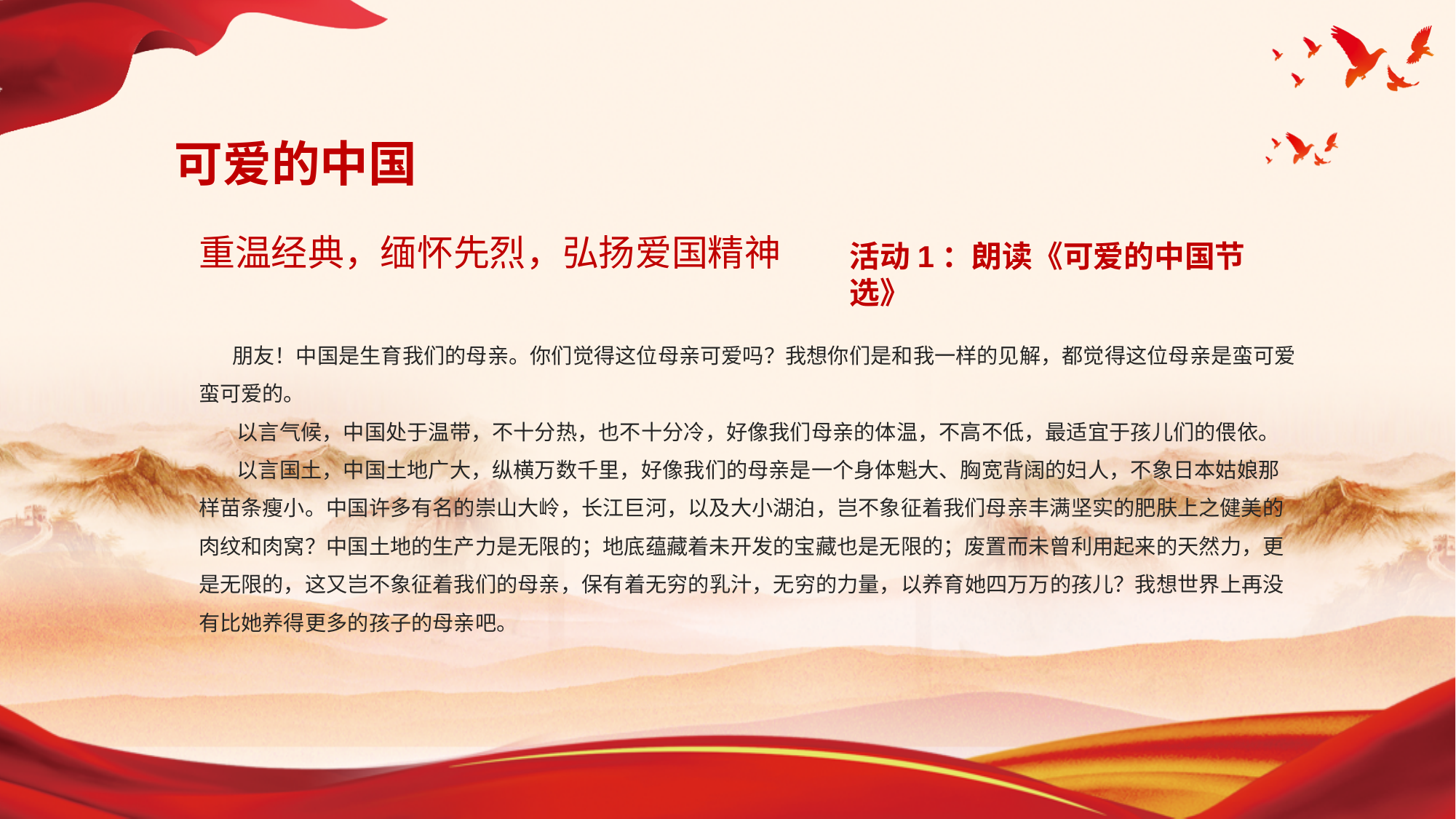

可爱的中国
重温经典，缅怀先烈，弘扬爱国精神
活动1：朗读《可爱的中国节选》
      朋友！中国是生育我们的母亲。你们觉得这位母亲可爱吗？我想你们是和我一样的见解，都觉得这位母亲是蛮可爱蛮可爱的。
       以言气候，中国处于温带，不十分热，也不十分冷，好像我们母亲的体温，不高不低，最适宜于孩儿们的偎依。
       以言国土，中国土地广大，纵横万数千里，好像我们的母亲是一个身体魁大、胸宽背阔的妇人，不象日本姑娘那样苗条瘦小。中国许多有名的崇山大岭，长江巨河，以及大小湖泊，岂不象征着我们母亲丰满坚实的肥肤上之健美的肉纹和肉窝？中国土地的生产力是无限的；地底蕴藏着未开发的宝藏也是无限的；废置而未曾利用起来的天然力，更是无限的，这又岂不象征着我们的母亲，保有着无穷的乳汁，无穷的力量，以养育她四万万的孩儿？我想世界上再没有比她养得更多的孩子的母亲吧。